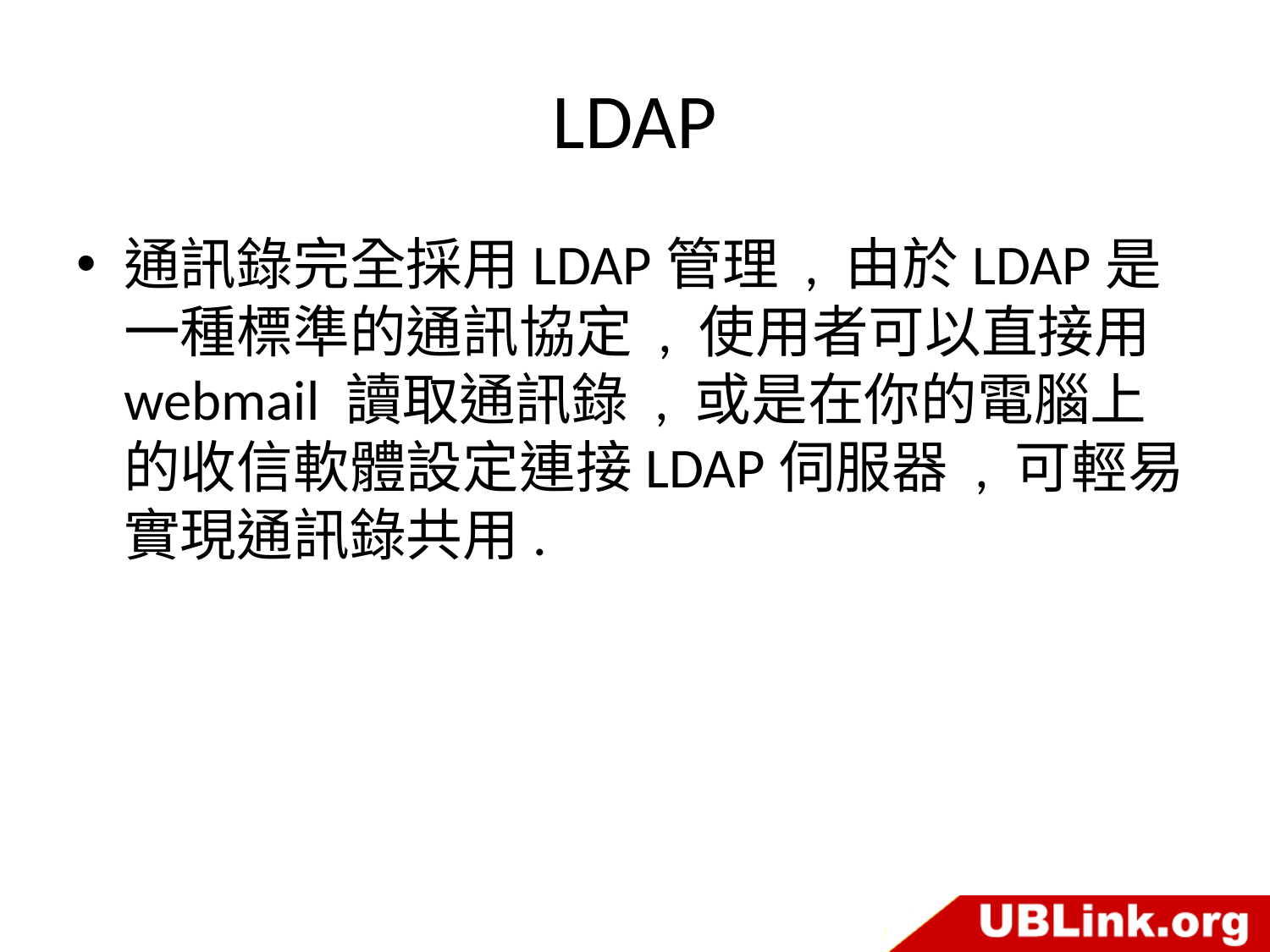

# LDAP
通訊錄完全採用LDAP管理 , 由於LDAP是一種標準的通訊協定 , 使用者可以直接用 webmail 讀取通訊錄 , 或是在你的電腦上的收信軟體設定連接LDAP伺服器 , 可輕易實現通訊錄共用.